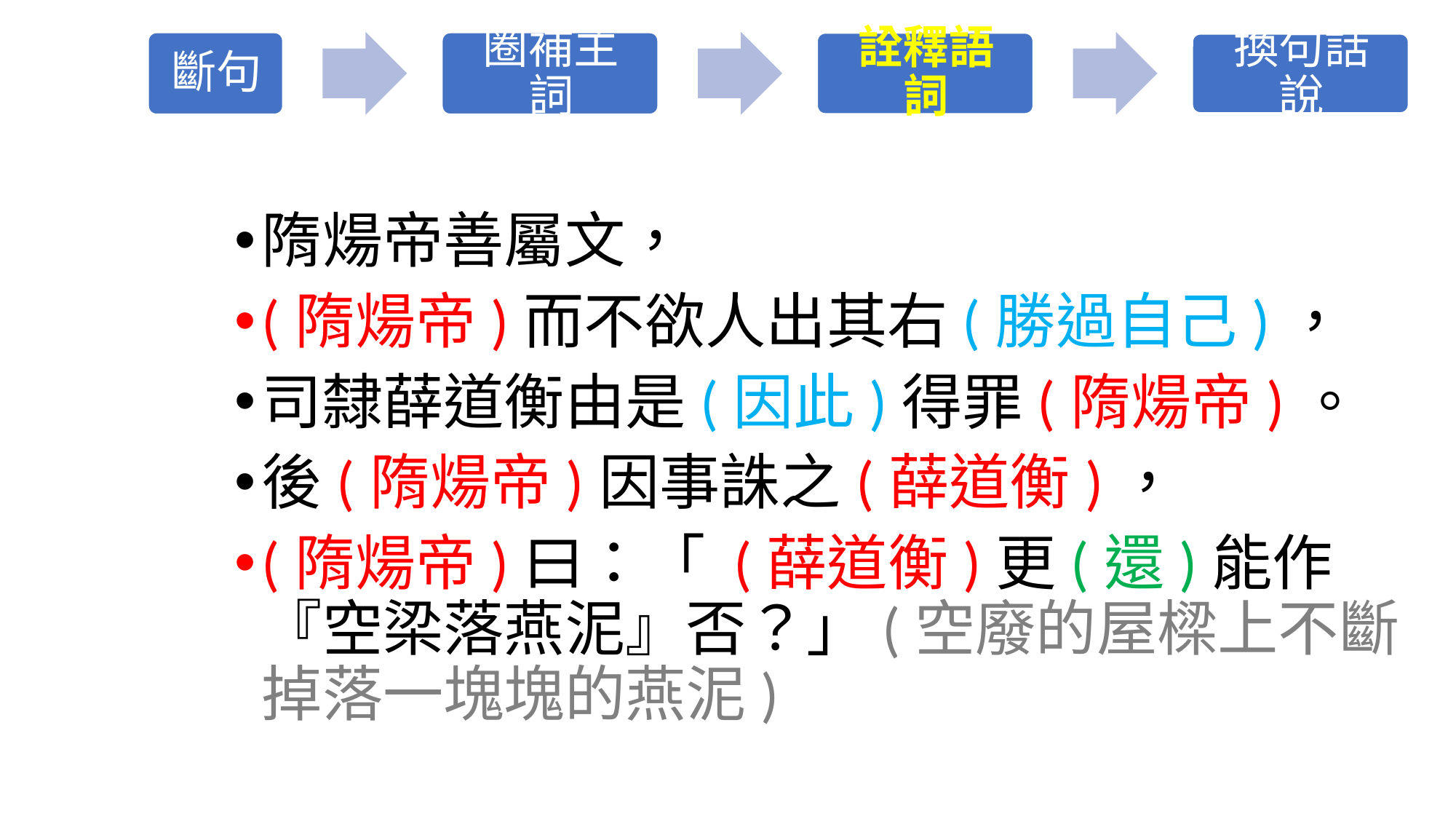

斷句

圈補主詞

詮釋語詞

換句話說
隋煬帝善屬文，
(隋煬帝)而不欲人出其右(勝過自己)，
司隸薛道衡由是(因此)得罪(隋煬帝)。
後(隋煬帝)因事誅之(薛道衡)，
(隋煬帝)曰：「 (薛道衡)更(還)能作『空梁落燕泥』否？」(空廢的屋樑上不斷掉落一塊塊的燕泥)